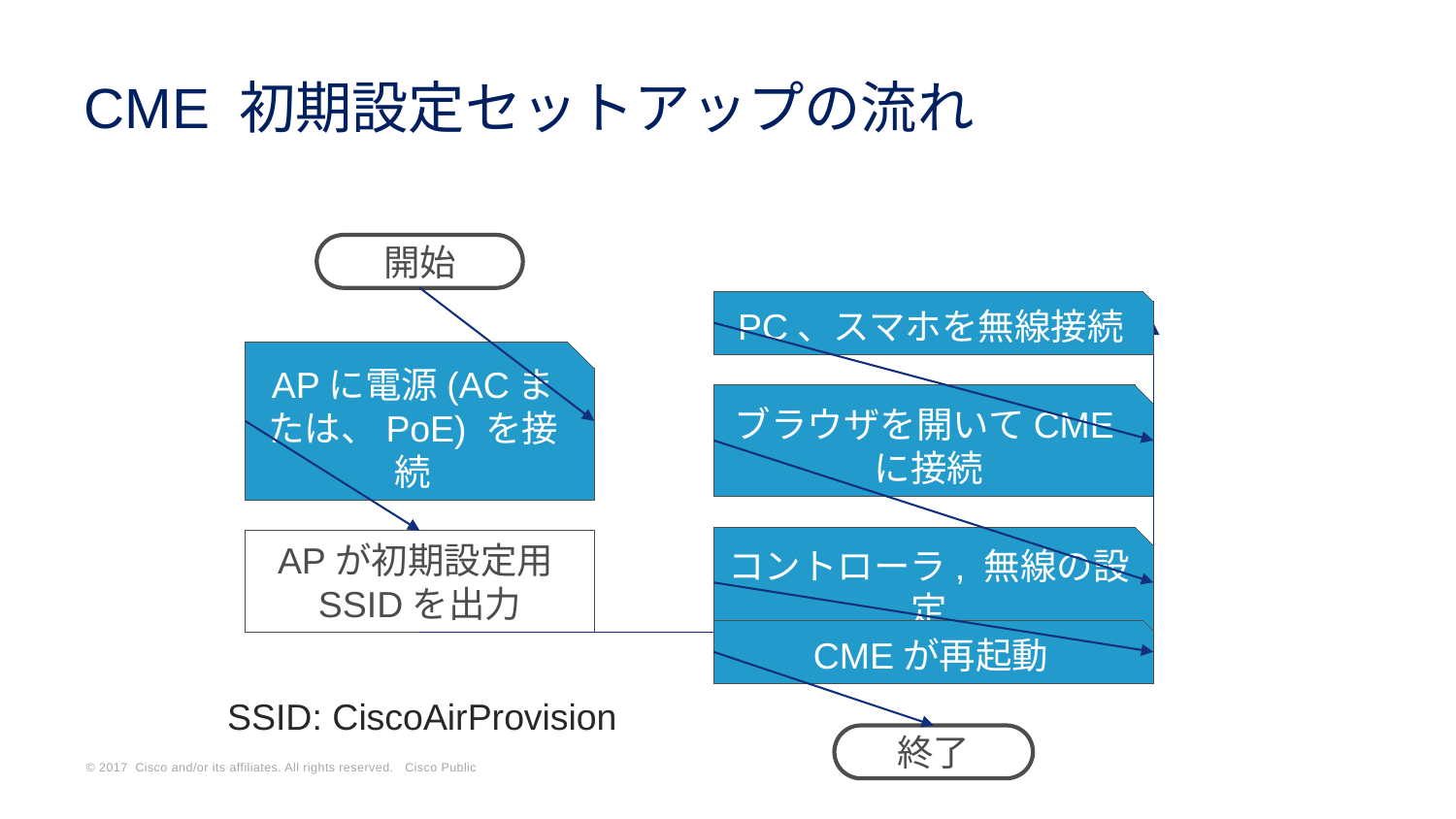

# CME 初期設定セットアップの流れ
開始
PC、スマホを無線接続
APに電源(ACまたは、PoE) を接続
ブラウザを開いてCMEに接続
コントローラ, 無線の設定
APが初期設定用SSIDを出力
CMEが再起動
SSID: CiscoAirProvision
終了